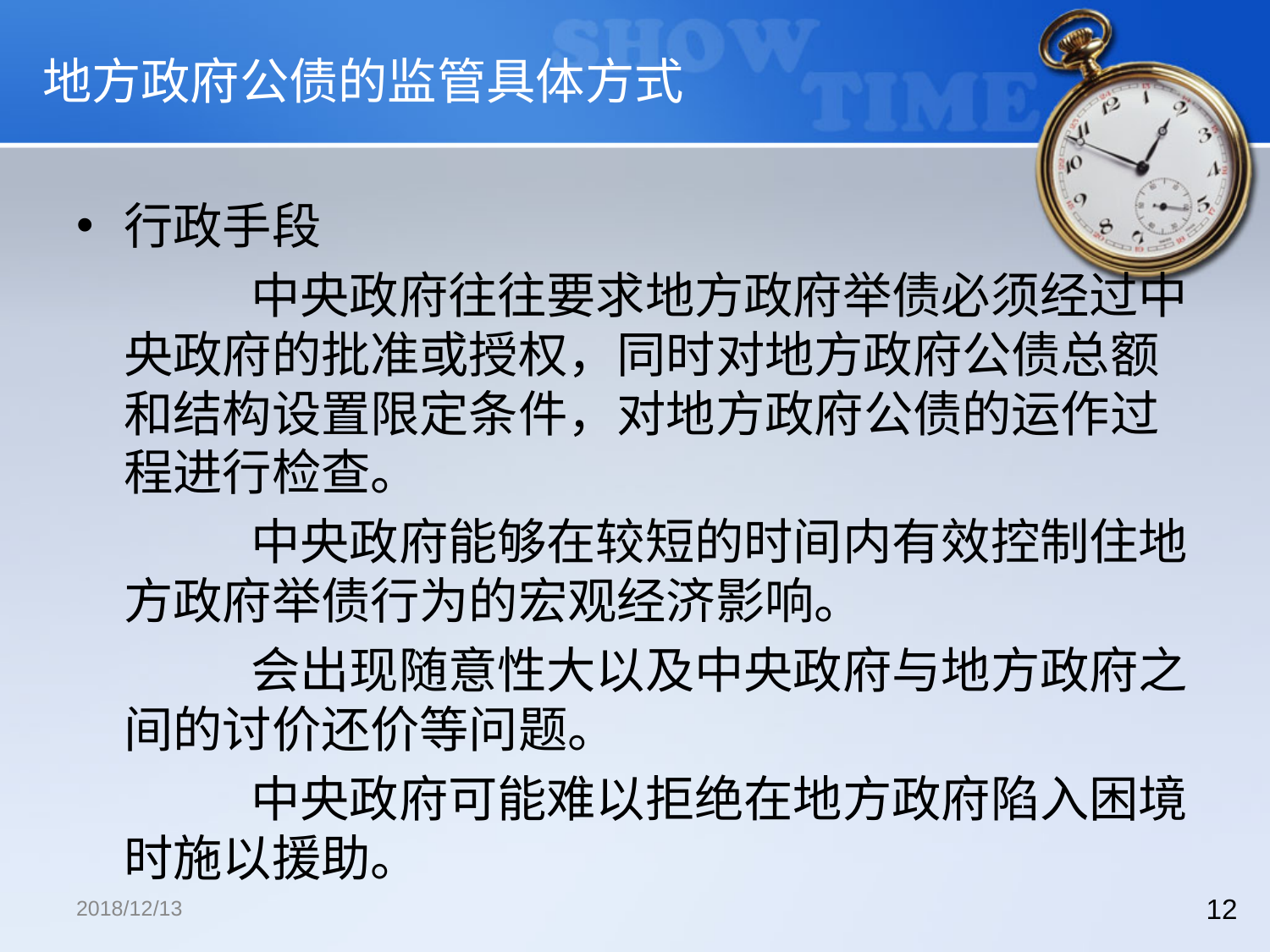

# 地方政府公债的监管具体方式
行政手段
		中央政府往往要求地方政府举债必须经过中央政府的批准或授权，同时对地方政府公债总额和结构设置限定条件，对地方政府公债的运作过程进行检查。
		中央政府能够在较短的时间内有效控制住地方政府举债行为的宏观经济影响。
		会出现随意性大以及中央政府与地方政府之间的讨价还价等问题。
		中央政府可能难以拒绝在地方政府陷入困境时施以援助。
2018/12/13
12